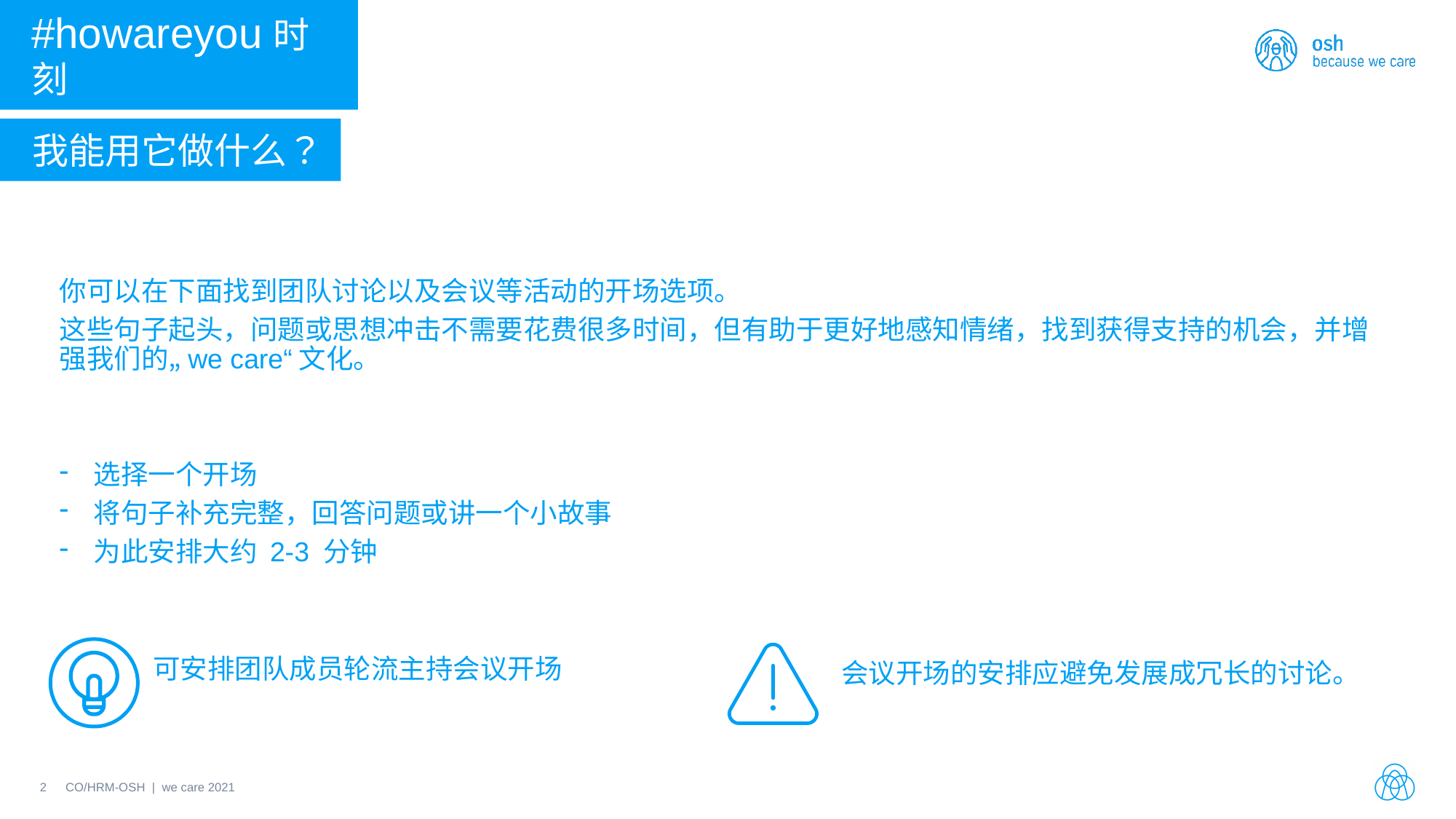

#howareyou时刻
我能用它做什么？
你可以在下面找到团队讨论以及会议等活动的开场选项。
这些句子起头，问题或思想冲击不需要花费很多时间，但有助于更好地感知情绪，找到获得支持的机会，并增强我们的„we care“文化。

选择一个开场
将句子补充完整，回答问题或讲一个小故事
为此安排大约 2-3 分钟

可安排团队成员轮流主持会议开场
会议开场的安排应避免发展成冗长的讨论。